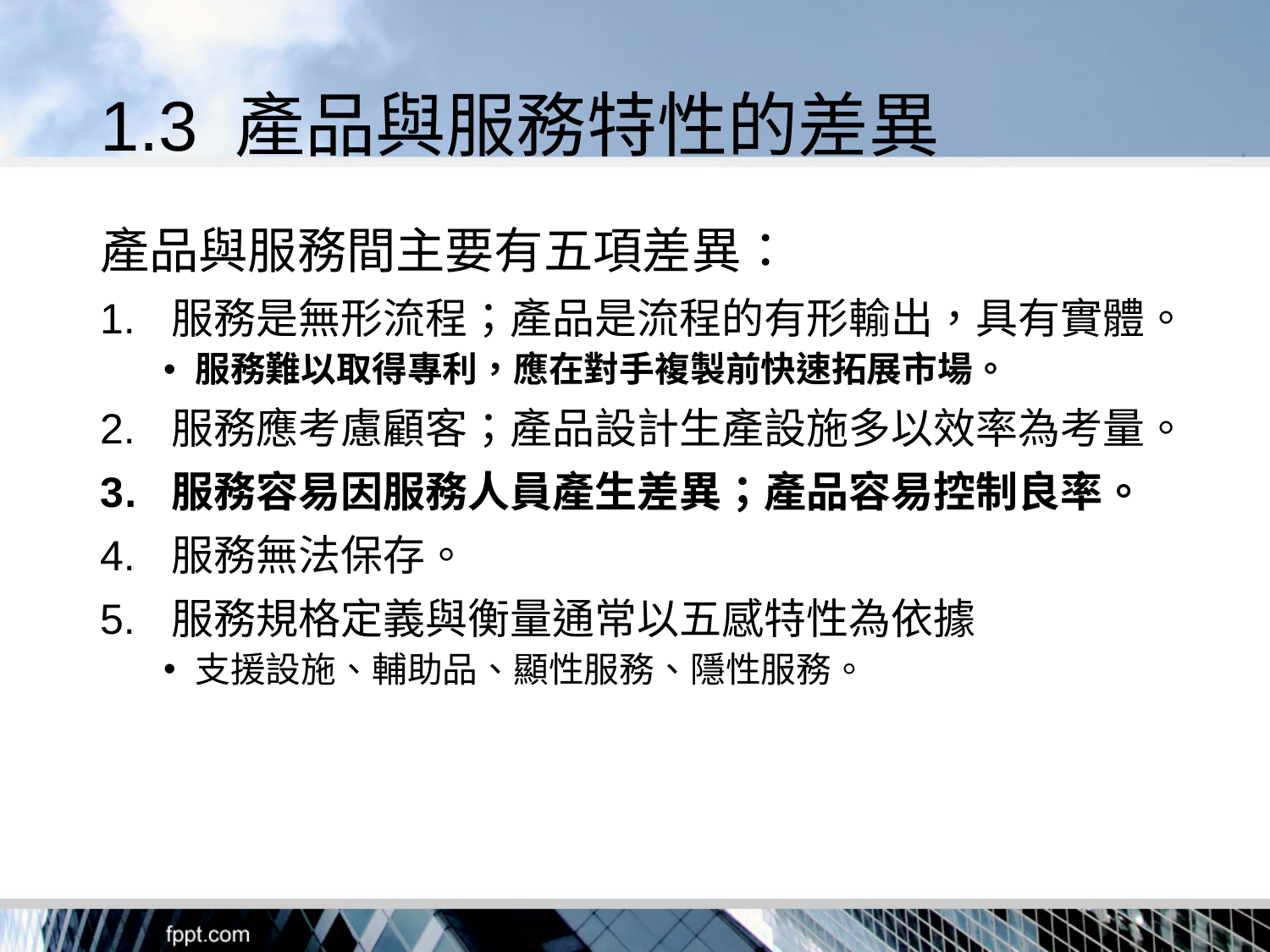

# 1.3 產品與服務特性的差異
產品與服務間主要有五項差異：
服務是無形流程；產品是流程的有形輸出，具有實體。
服務難以取得專利，應在對手複製前快速拓展市場。
服務應考慮顧客；產品設計生產設施多以效率為考量。
服務容易因服務人員產生差異；產品容易控制良率。
服務無法保存。
服務規格定義與衡量通常以五感特性為依據
支援設施、輔助品、顯性服務、隱性服務。